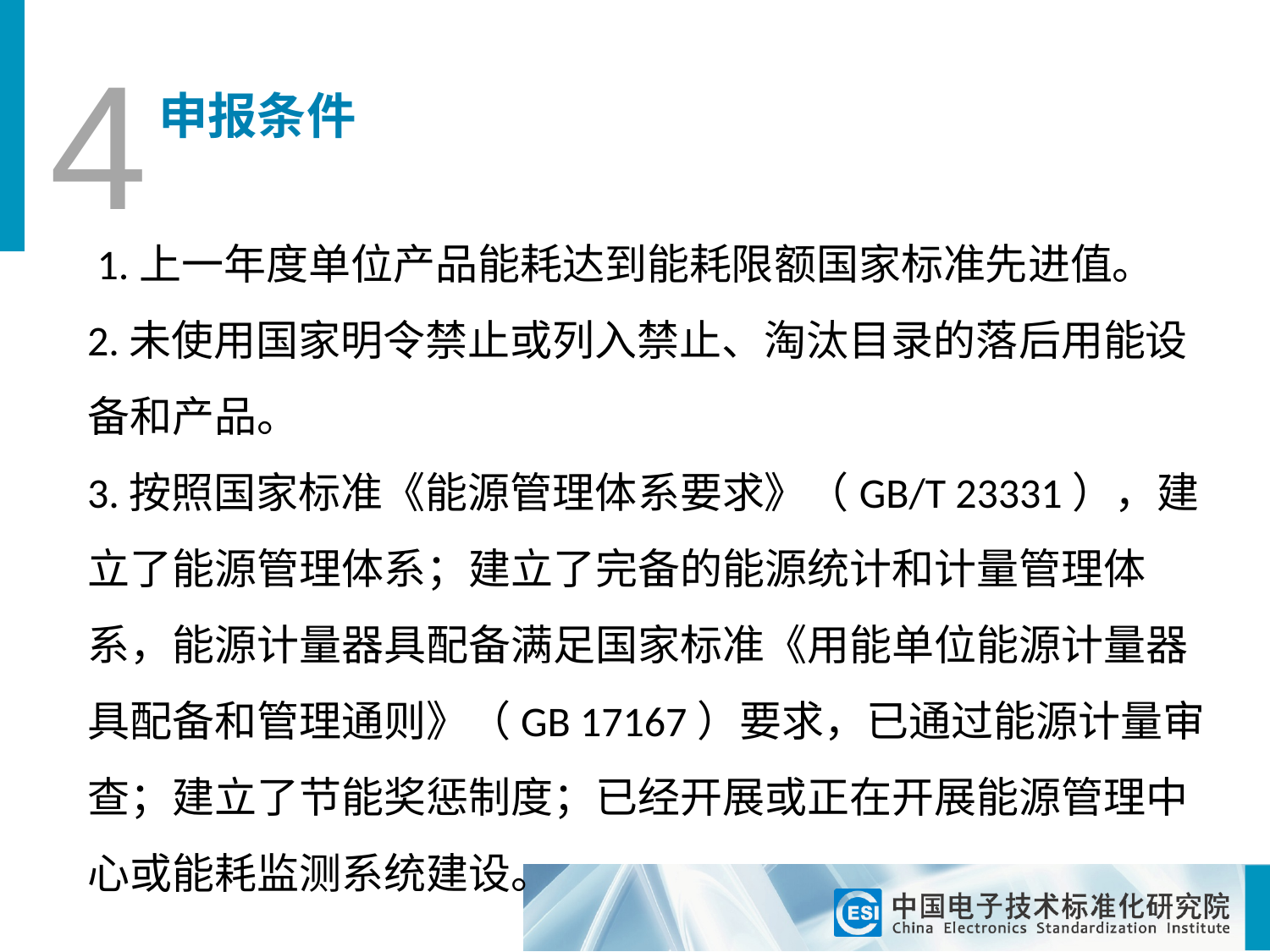

4
申报条件
 1.上一年度单位产品能耗达到能耗限额国家标准先进值。
2.未使用国家明令禁止或列入禁止、淘汰目录的落后用能设备和产品。
3.按照国家标准《能源管理体系要求》（GB/T 23331），建立了能源管理体系；建立了完备的能源统计和计量管理体系，能源计量器具配备满足国家标准《用能单位能源计量器具配备和管理通则》（GB 17167）要求，已通过能源计量审查；建立了节能奖惩制度；已经开展或正在开展能源管理中心或能耗监测系统建设。